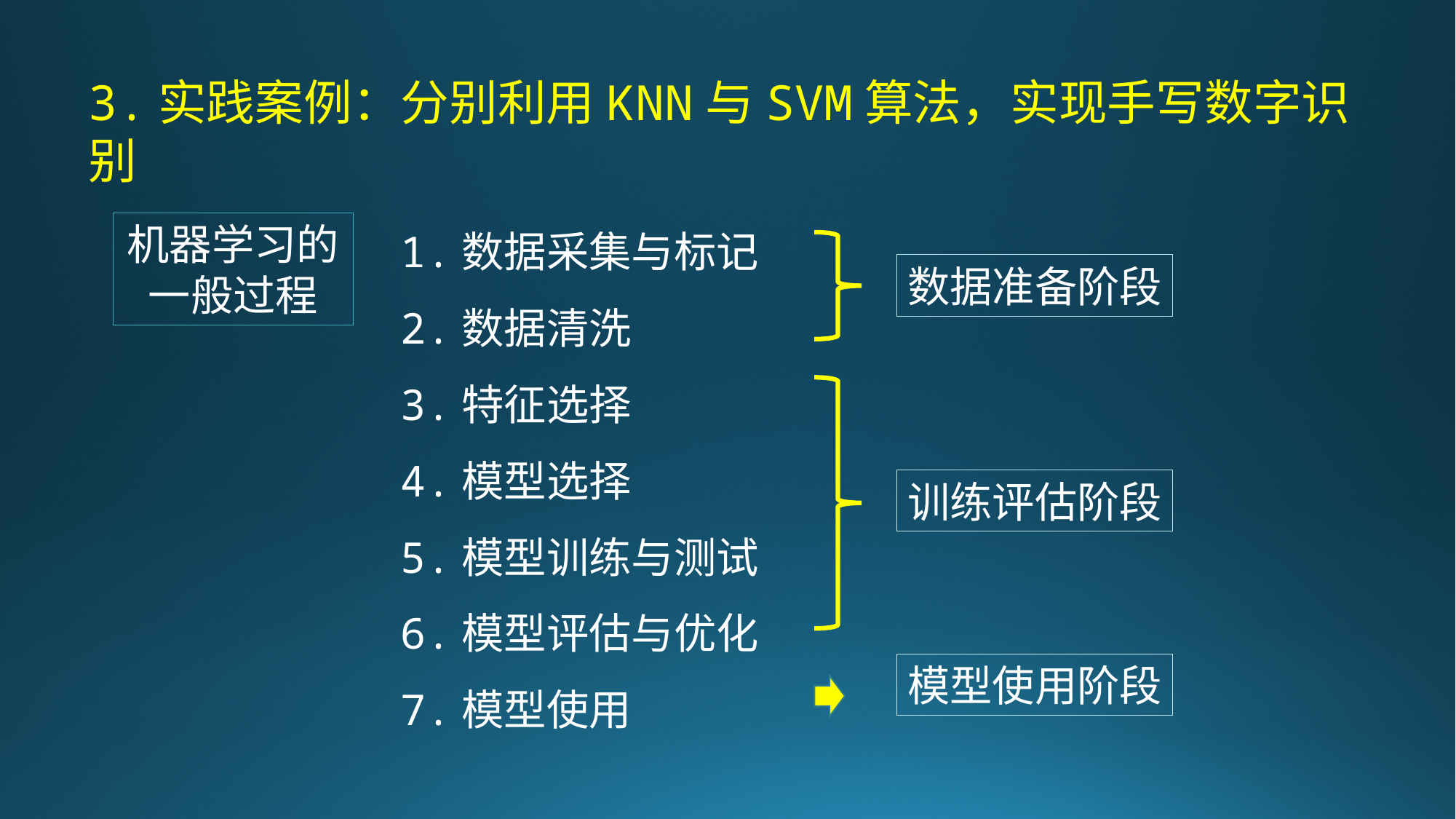

3.实践案例：分别利用KNN与SVM算法，实现手写数字识别
1.数据采集与标记
2.数据清洗
3.特征选择
4.模型选择
5.模型训练与测试
6.模型评估与优化
7.模型使用
机器学习的一般过程

数据准备阶段

训练评估阶段
模型使用阶段